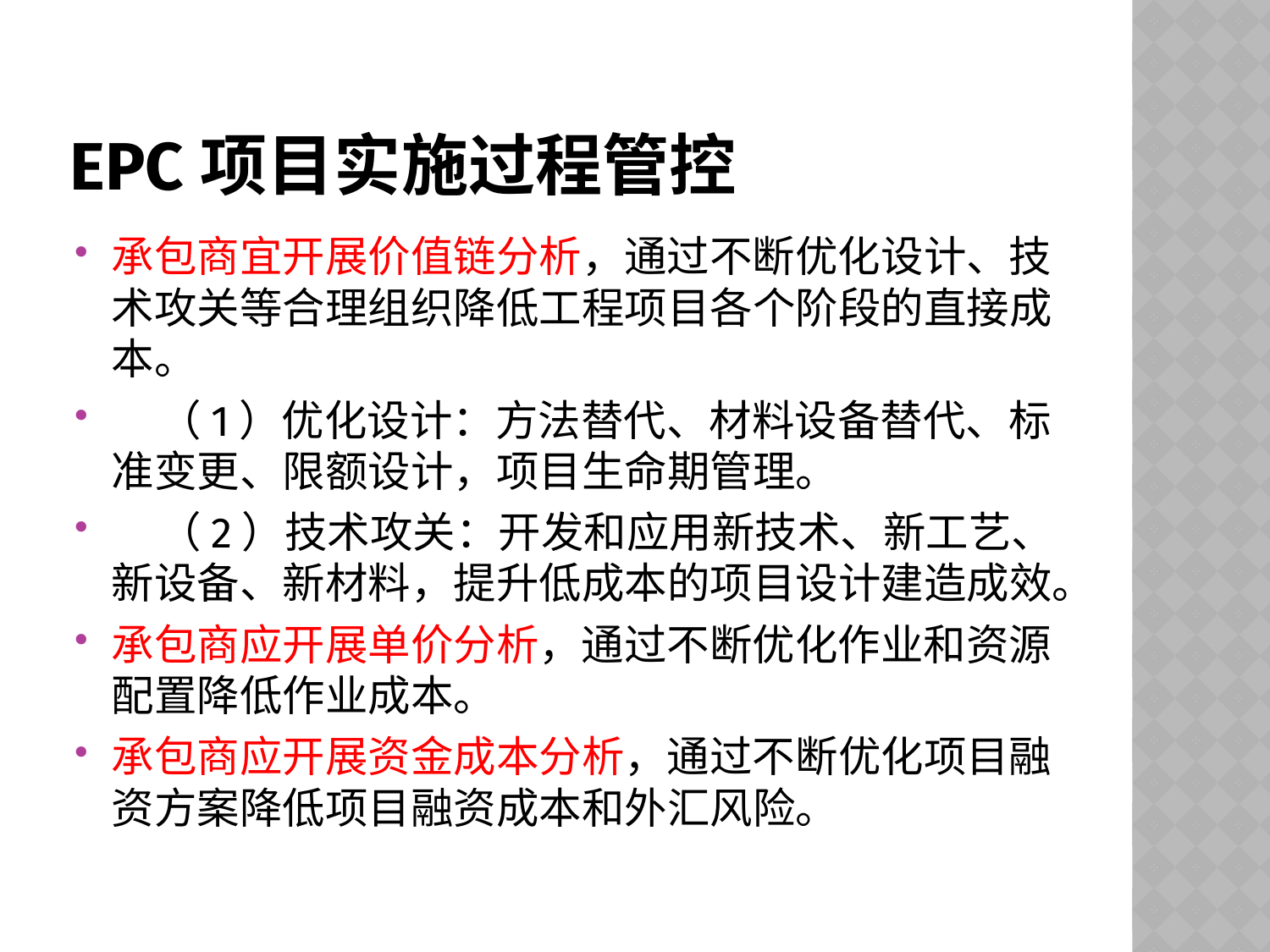

# EPC项目实施过程管控
承包商宜开展价值链分析，通过不断优化设计、技术攻关等合理组织降低工程项目各个阶段的直接成本。
    （1）优化设计：方法替代、材料设备替代、标准变更、限额设计，项目生命期管理。
    （2）技术攻关：开发和应用新技术、新工艺、新设备、新材料，提升低成本的项目设计建造成效。
承包商应开展单价分析，通过不断优化作业和资源配置降低作业成本。
承包商应开展资金成本分析，通过不断优化项目融资方案降低项目融资成本和外汇风险。